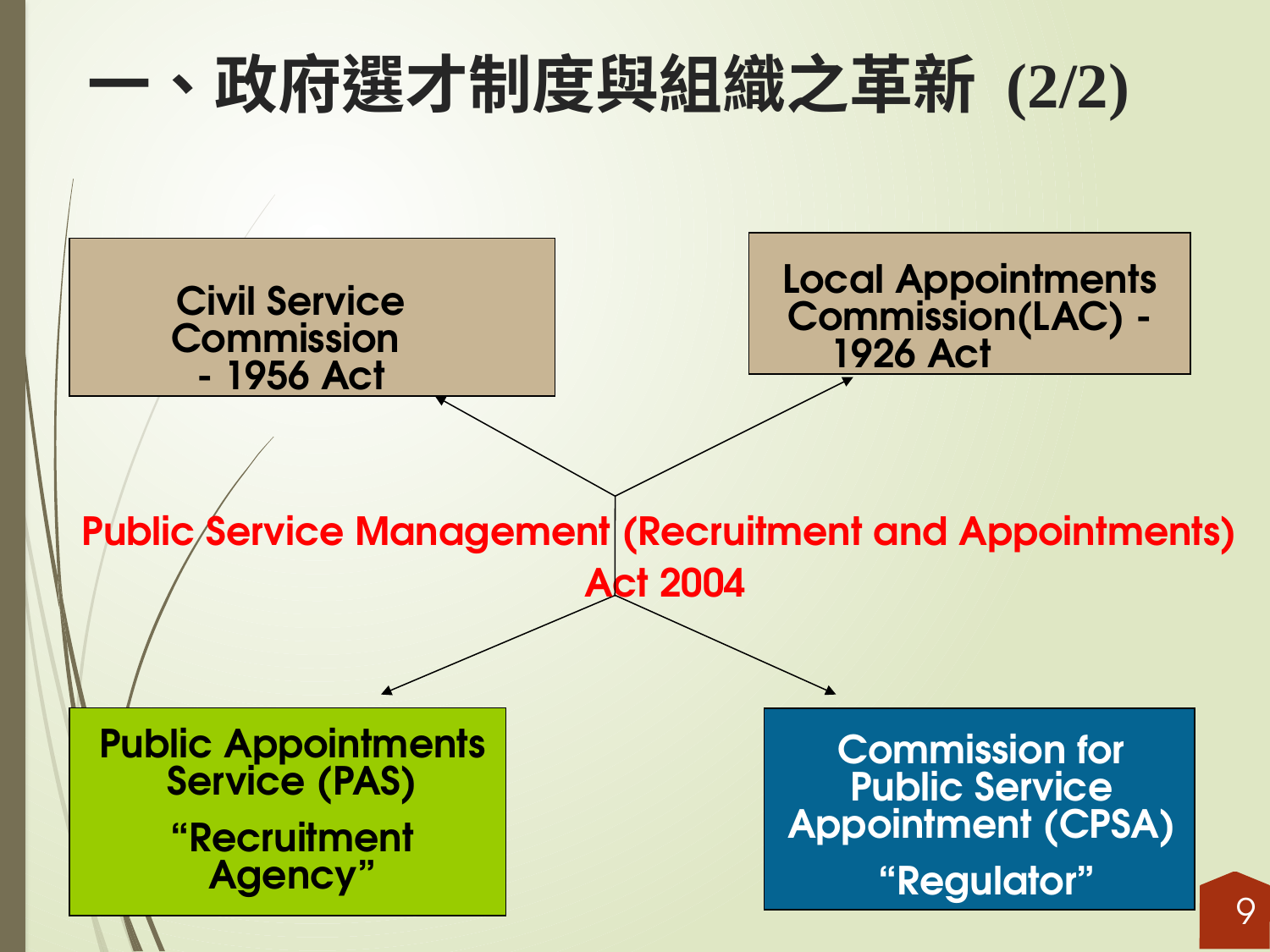

# 一、政府選才制度與組織之革新 (2/2)

Local Appointments
Commission(LAC) - 1926 Act

Civil Service Commission
- 1956 Act

Public Service Management (Recruitment and Appointments)
 Act 2004

Public Appointments Service (PAS)
“Recruitment Agency”

Commission for Public Service Appointment (CPSA)
 “Regulator”

9